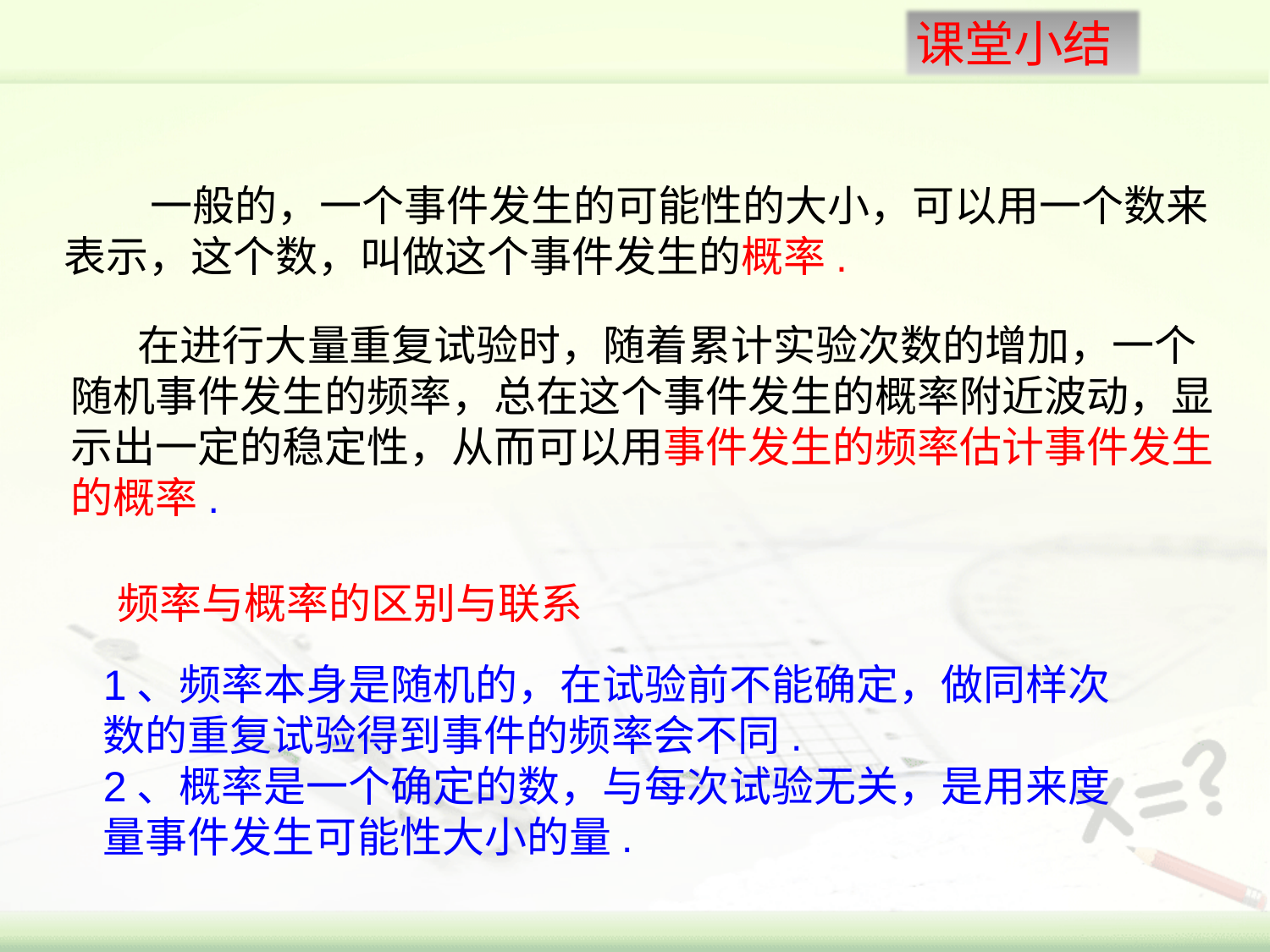

一般的，一个事件发生的可能性的大小，可以用一个数来表示，这个数，叫做这个事件发生的概率.
      在进行大量重复试验时，随着累计实验次数的增加，一个随机事件发生的频率，总在这个事件发生的概率附近波动，显示出一定的稳定性，从而可以用事件发生的频率估计事件发生的概率.
频率与概率的区别与联系
1、频率本身是随机的，在试验前不能确定，做同样次数的重复试验得到事件的频率会不同.
2、概率是一个确定的数，与每次试验无关，是用来度量事件发生可能性大小的量.